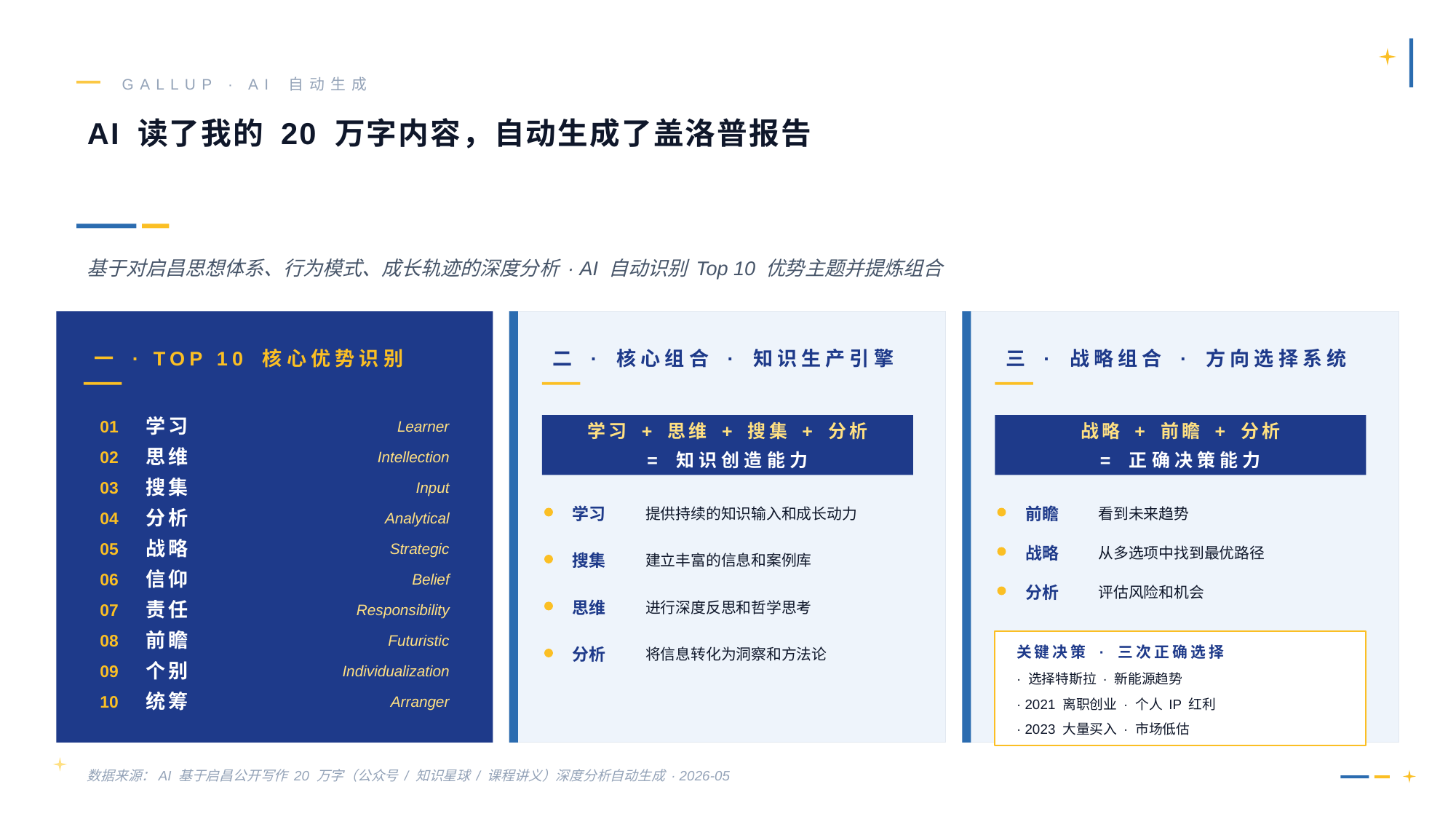

GALLUP · AI 自动生成

AI 读了我的 20 万字内容，自动生成了盖洛普报告

基于对启昌思想体系、行为模式、成长轨迹的深度分析 · AI 自动识别 Top 10 优势主题并提炼组合

一 · TOP 10 核心优势识别
二 · 核心组合 · 知识生产引擎
三 · 战略组合 · 方向选择系统

01
学习
Learner

学习 + 思维 + 搜集 + 分析

战略 + 前瞻 + 分析
02
思维
Intellection
= 知识创造能力
= 正确决策能力
03
搜集
Input
学习
提供持续的知识输入和成长动力
前瞻
看到未来趋势
04
分析
Analytical

05
战略
Strategic
战略
从多选项中找到最优路径
搜集
建立丰富的信息和案例库

06
信仰
Belief
分析
评估风险和机会

思维
进行深度反思和哲学思考
07
责任
Responsibility

08
前瞻
Futuristic

关键决策 · 三次正确选择
分析
将信息转化为洞察和方法论

09
个别
Individualization
· 选择特斯拉 · 新能源趋势
10
统筹
Arranger
· 2021 离职创业 · 个人 IP 红利
· 2023 大量买入 · 市场低估

数据来源：AI 基于启昌公开写作 20 万字（公众号 / 知识星球 / 课程讲义）深度分析自动生成 · 2026-05